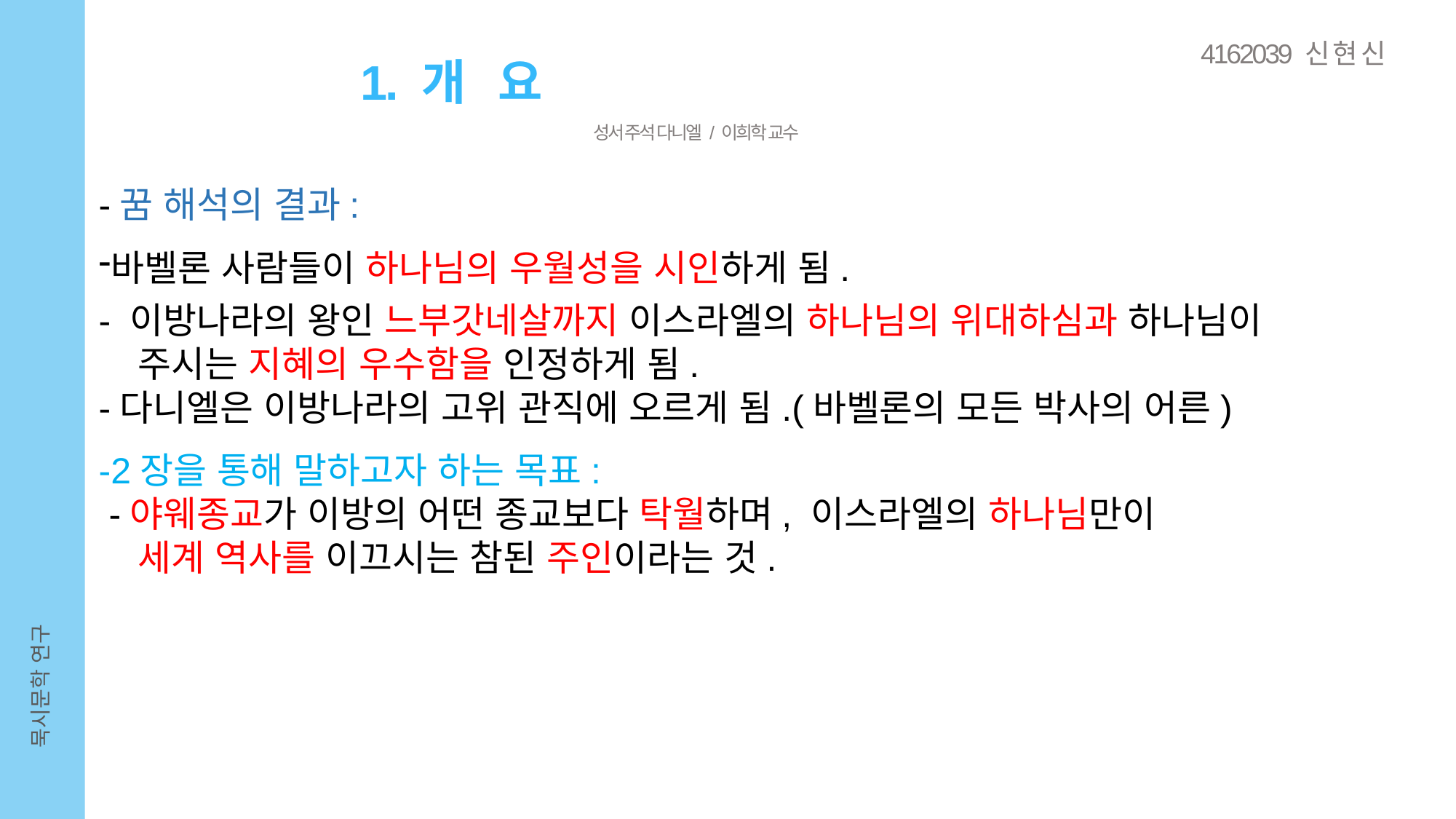

4162039 신 현 신
1. 개   요
성서 주석 다니엘 / 이희학 교수

-꿈 해석의 결과:

바벨론 사람들이 하나님의 우월성을 시인하게 됨.

- 이방나라의 왕인 느부갓네살까지 이스라엘의 하나님의 위대하심과 하나님이
   주시는 지혜의 우수함을 인정하게 됨.
-다니엘은 이방나라의 고위 관직에 오르게 됨.(바벨론의 모든 박사의 어른)

-2장을 통해 말하고자 하는 목표:
 -야웨종교가 이방의 어떤 종교보다 탁월하며, 이스라엘의 하나님만이
   세계 역사를 이끄시는 참된 주인이라는 것.

묵시문학 연구